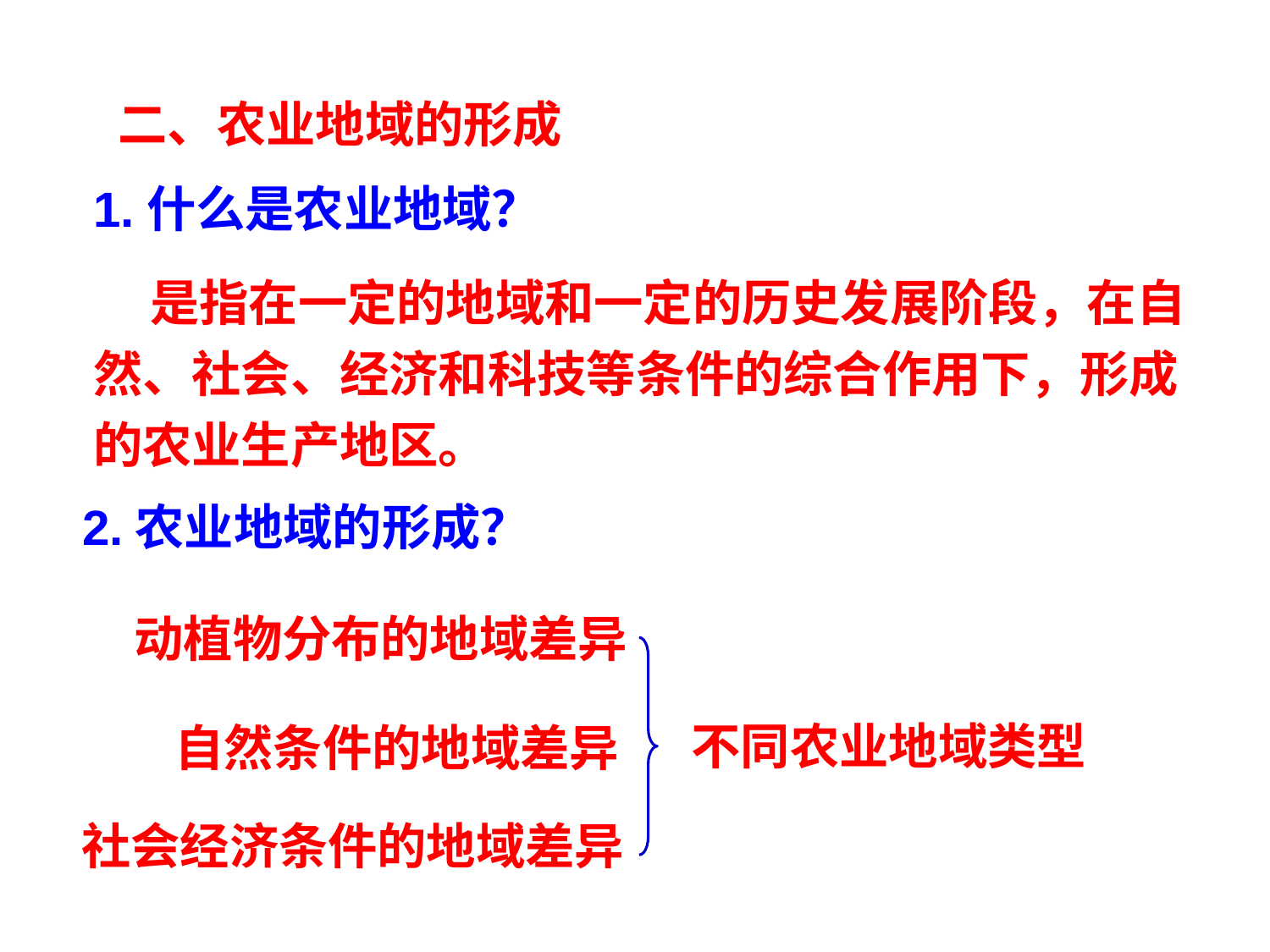

二、农业地域的形成
1.什么是农业地域？
    是指在一定的地域和一定的历史发展阶段，在自然、社会、经济和科技等条件的综合作用下，形成的农业生产地区。
2.农业地域的形成？
动植物分布的地域差异

不同农业地域类型
自然条件的地域差异
社会经济条件的地域差异